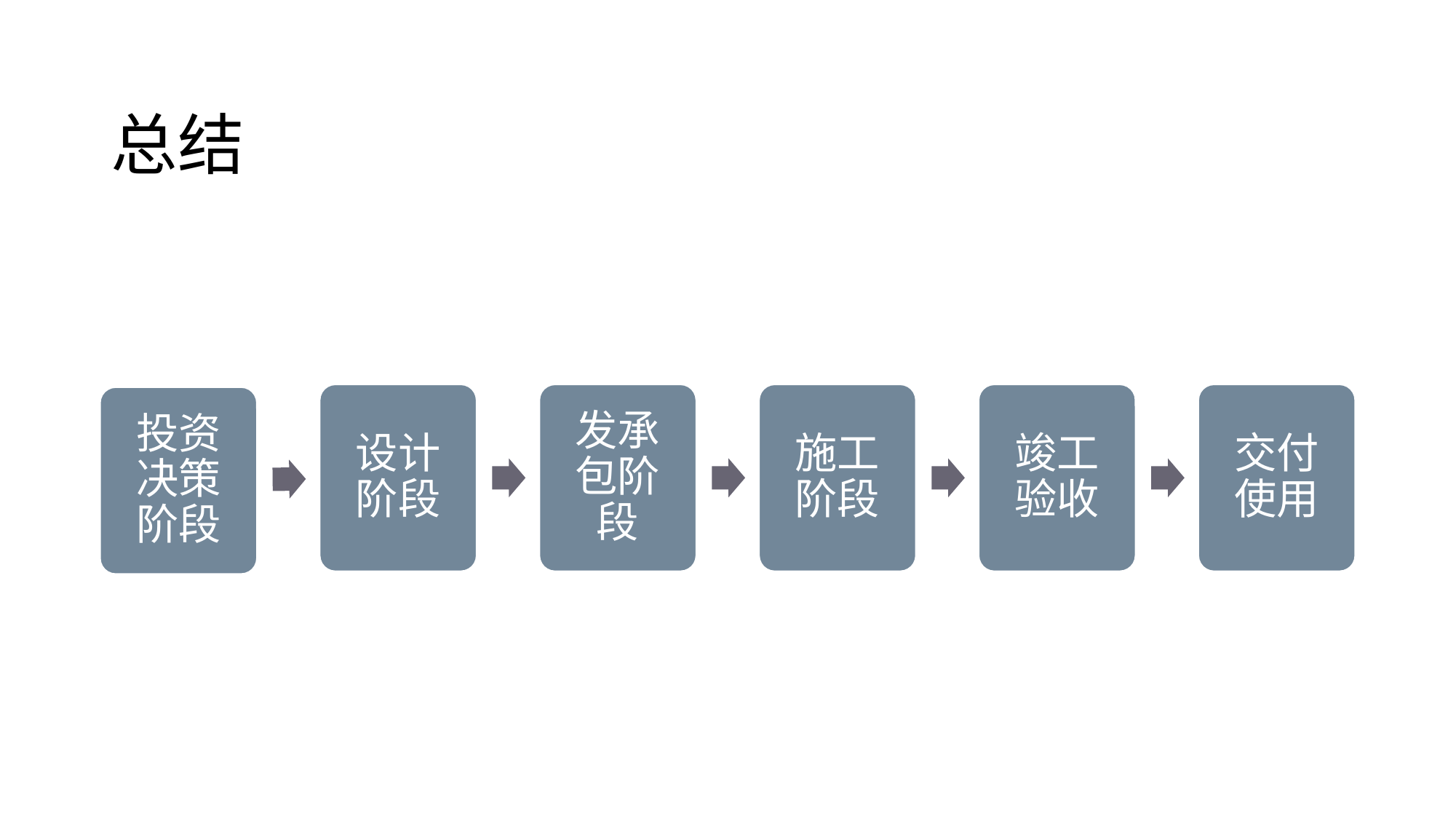

# 总结
投资决策阶段

设计阶段

发承包阶段

施工阶段

竣工验收

交付使用